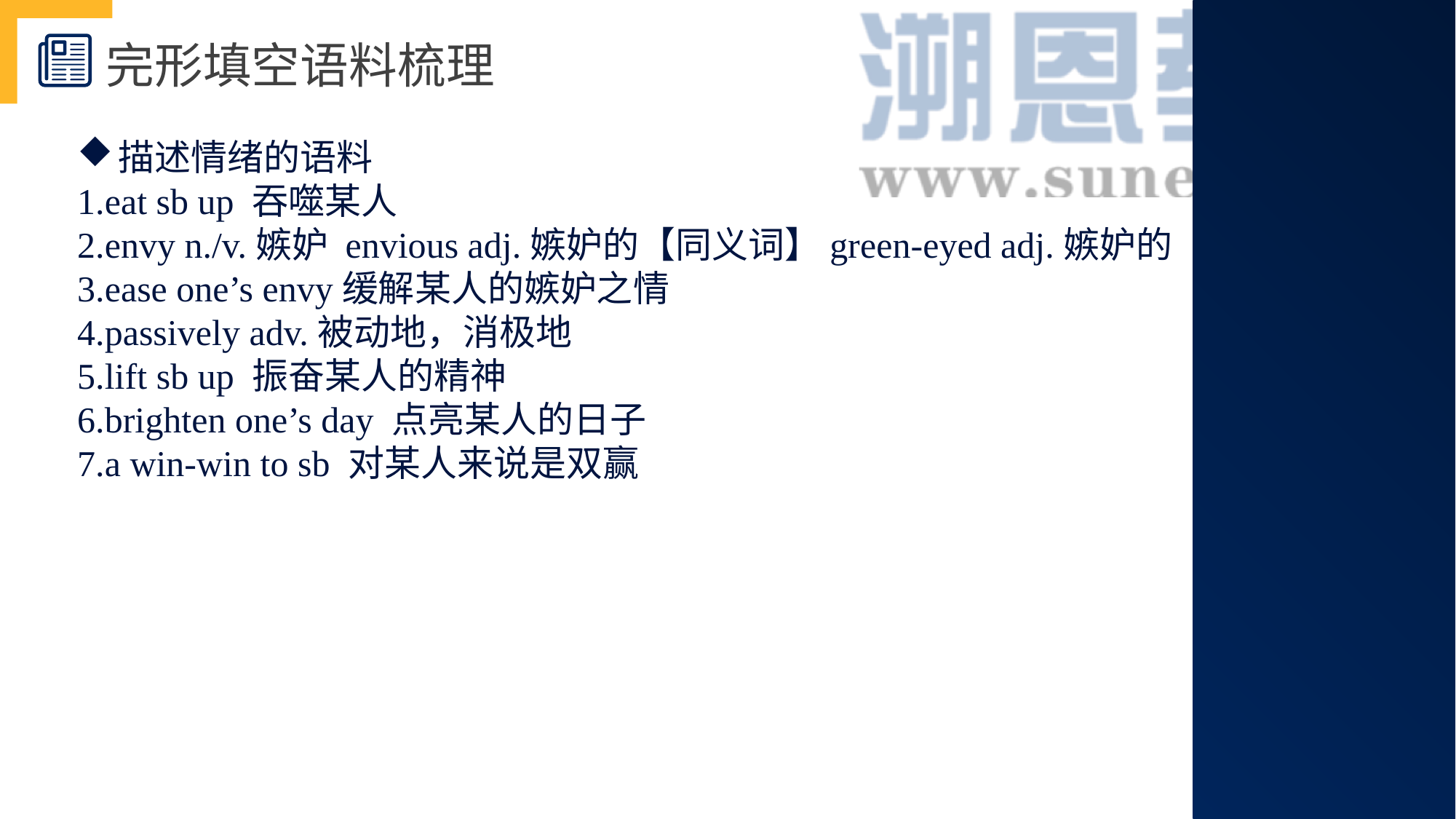

完形填空语料梳理

描述情绪的语料
1.eat sb up 吞噬某人
2.envy n./v.嫉妒 envious adj.嫉妒的【同义词】green-eyed adj.嫉妒的
3.ease one’s envy缓解某人的嫉妒之情
4.passively adv.被动地，消极地
5.lift sb up 振奋某人的精神
6.brighten one’s day 点亮某人的日子
7.a win-win to sb 对某人来说是双赢